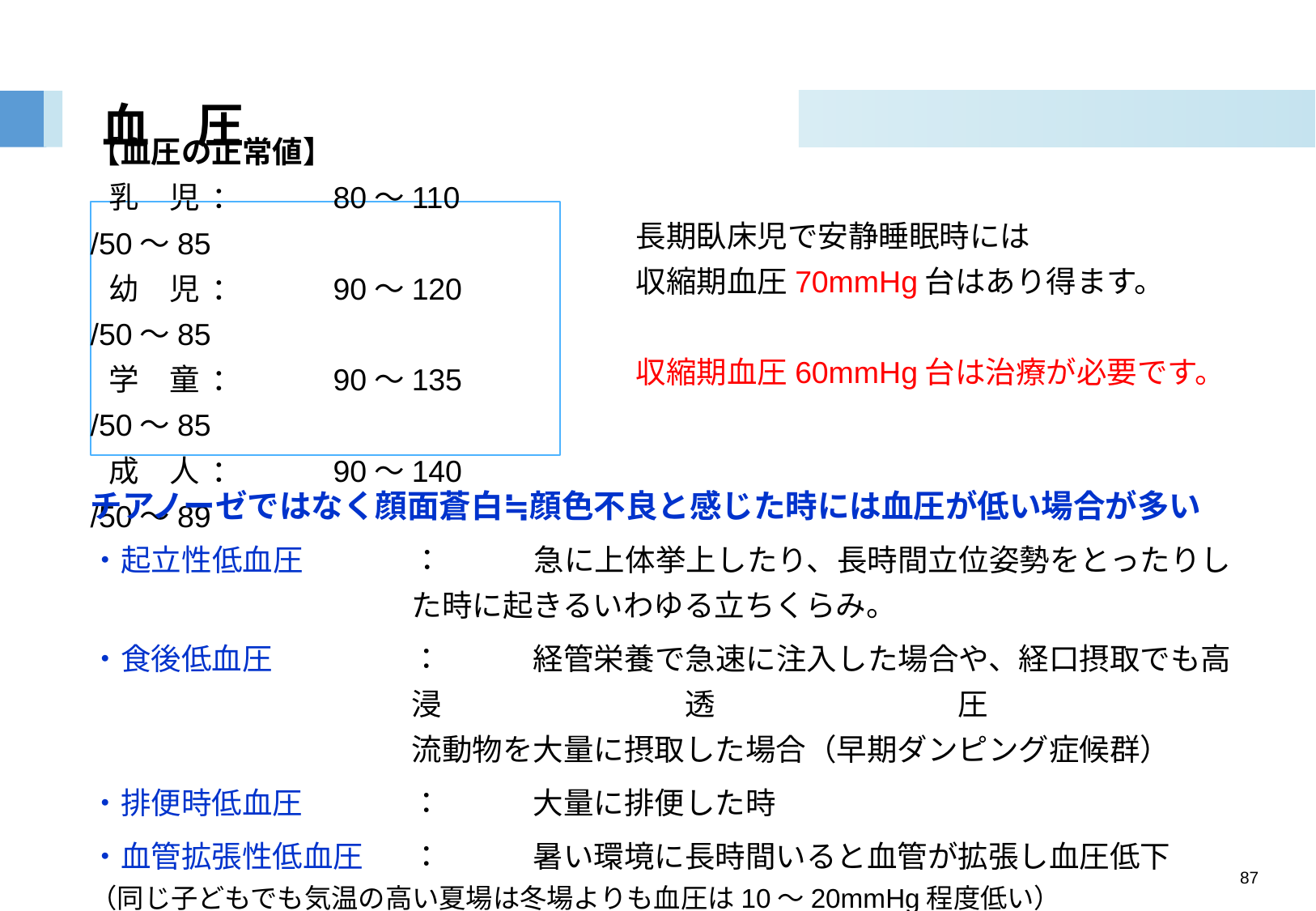

# 血　圧
長期臥床児で安静睡眠時には
収縮期血圧70mmHg台はあり得ます。

収縮期血圧60mmHg台は治療が必要です。
【血圧の正常値】
乳　児	：	80〜110 /50〜85
幼　児	：	90〜120 /50〜85
学　童	：	90〜135 /50〜85
成　人	：	90〜140 /50〜89
チアノーゼではなく顔面蒼白≒顔色不良と感じた時には血圧が低い場合が多い
・起立性低血圧	：	急に上体挙上したり、長時間立位姿勢をとったりした時に起きるいわゆる立ちくらみ。
・食後低血圧	：	経管栄養で急速に注入した場合や、経口摂取でも高浸透圧
流動物を大量に摂取した場合（早期ダンピング症候群）
・排便時低血圧	：	大量に排便した時
・血管拡張性低血圧	：	暑い環境に長時間いると血管が拡張し血圧低下
（同じ子どもでも気温の高い夏場は冬場よりも血圧は10〜20mmHg程度低い）
87